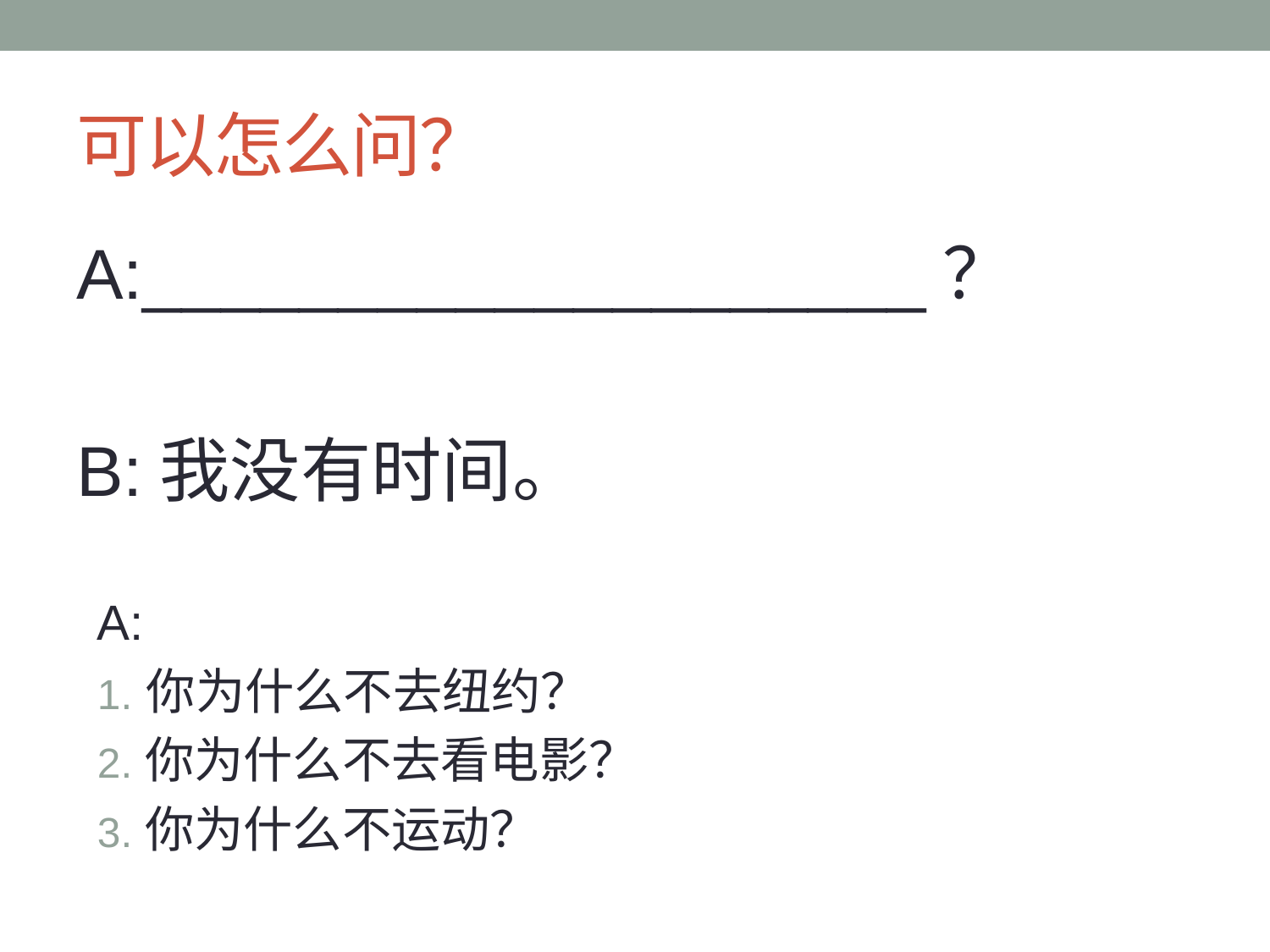

# 可以怎么问？
A:____________________？

B:我没有时间。

A:
你为什么不去纽约？
你为什么不去看电影？
你为什么不运动？